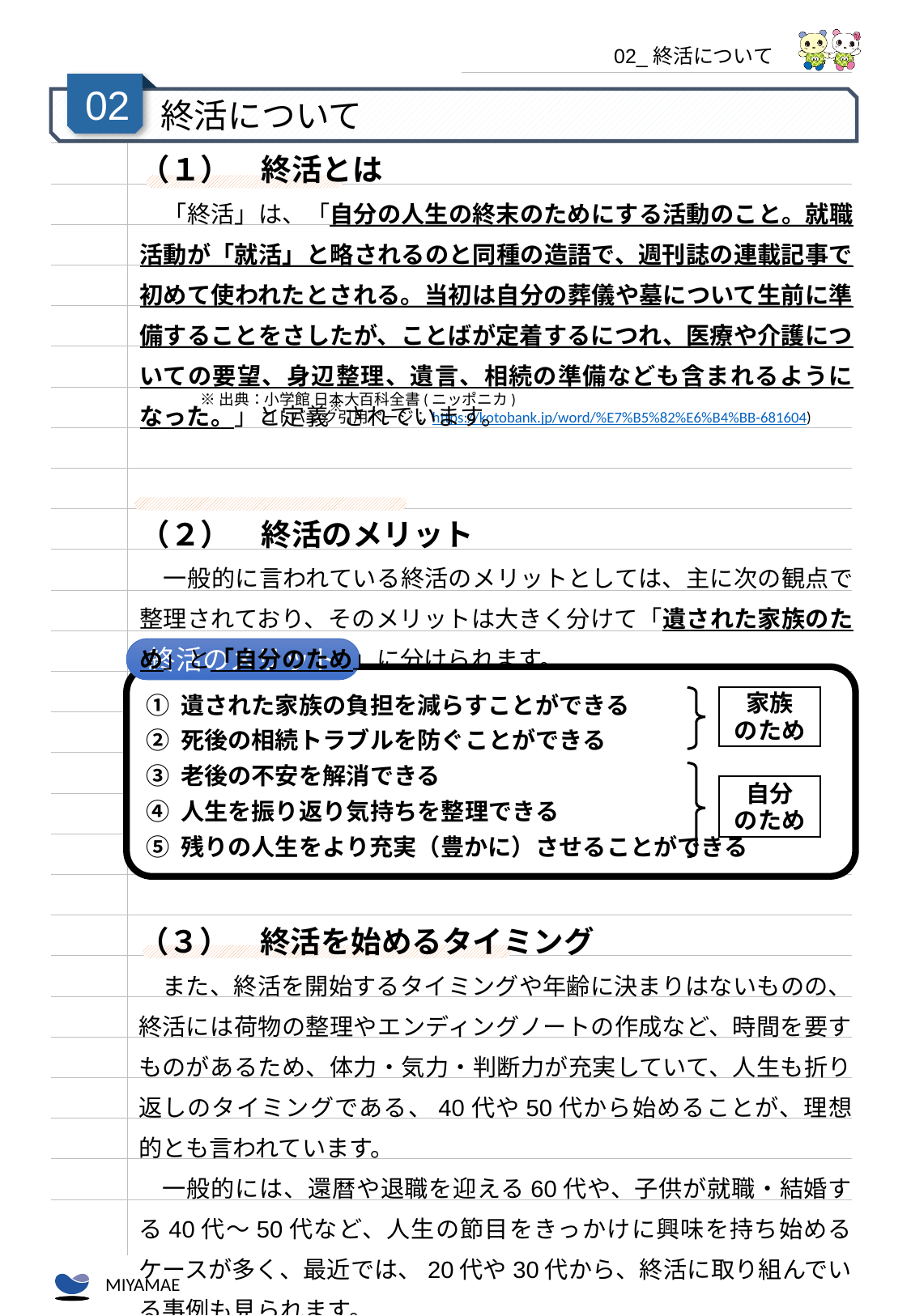

02_終活について
02

終活について
（１）　終活とは
　「終活」は、「自分の人生の終末のためにする活動のこと。就職活動が「就活」と略されるのと同種の造語で、週刊誌の連載記事で初めて使われたとされる。当初は自分の葬儀や墓について生前に準備することをさしたが、ことばが定着するにつれ、医療や介護についての要望、身辺整理、遺言、相続の準備なども含まれるようになった。」と定義※されています。

（２）　終活のメリット
　一般的に言われている終活のメリットとしては、主に次の観点で整理されており、そのメリットは大きく分けて「遺された家族のため」と「自分のため」に分けられます。

※出典：小学館 日本大百科全書(ニッポニカ)
　　　　コトバンク引用ページ：https://kotobank.jp/word/%E7%B5%82%E6%B4%BB-681604)

終活のメリット
① 遺された家族の負担を減らすことができる
② 死後の相続トラブルを防ぐことができる
③ 老後の不安を解消できる
④ 人生を振り返り気持ちを整理できる
⑤ 残りの人生をより充実（豊かに）させることができる

家族
のため

自分
のため
（３）　終活を始めるタイミング
　また、終活を開始するタイミングや年齢に決まりはないものの、終活には荷物の整理やエンディングノートの作成など、時間を要すものがあるため、体力・気力・判断力が充実していて、人生も折り返しのタイミングである、40代や50代から始めることが、理想的とも言われています。
　一般的には、還暦や退職を迎える60代や、子供が就職・結婚する40代～50代など、人生の節目をきっかけに興味を持ち始めるケースが多く、最近では、20代や30代から、終活に取り組んでいる事例も見られます。

３